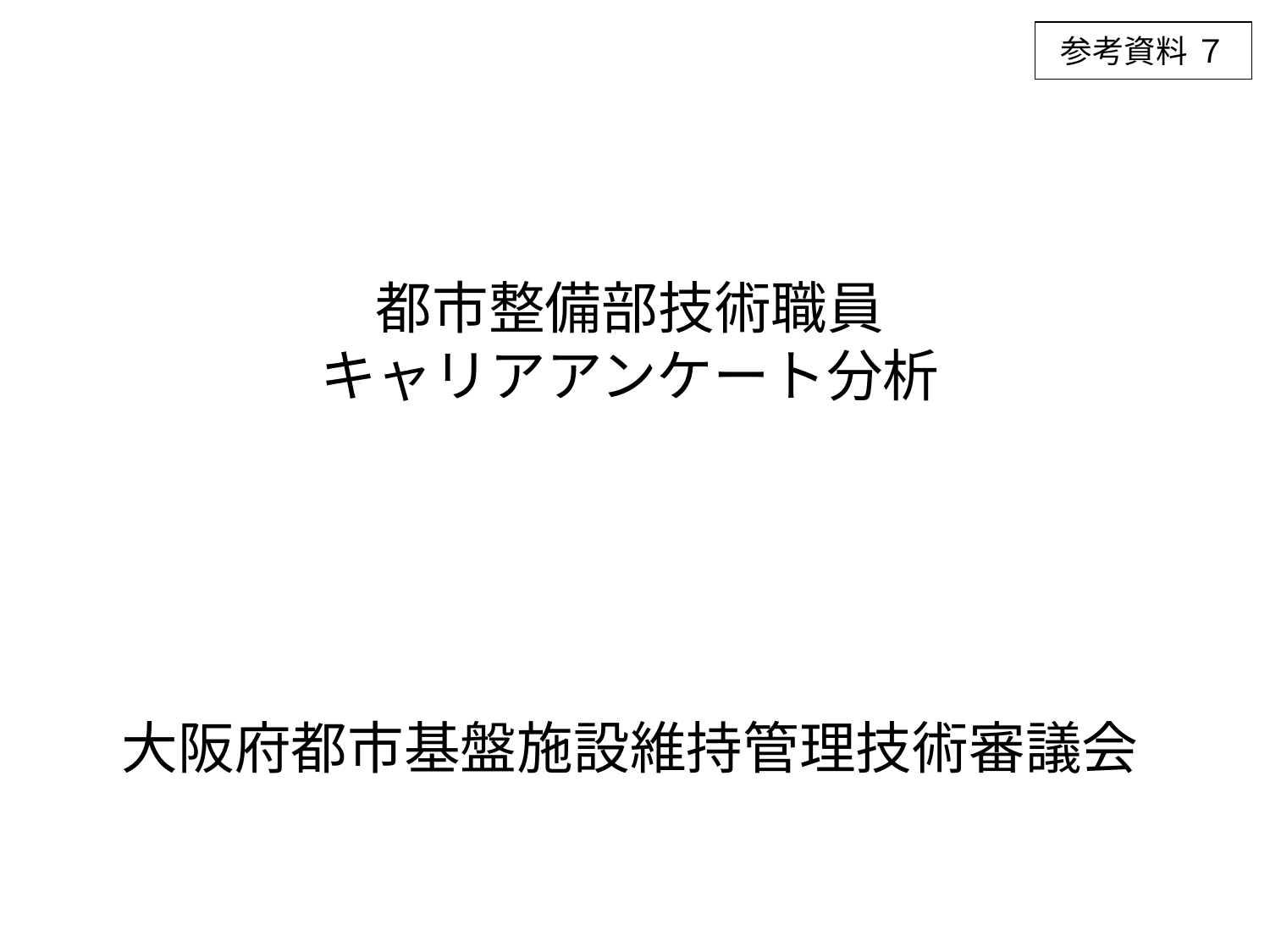

参考資料 ７
都市整備部技術職員
キャリアアンケート分析
大阪府都市基盤施設維持管理技術審議会